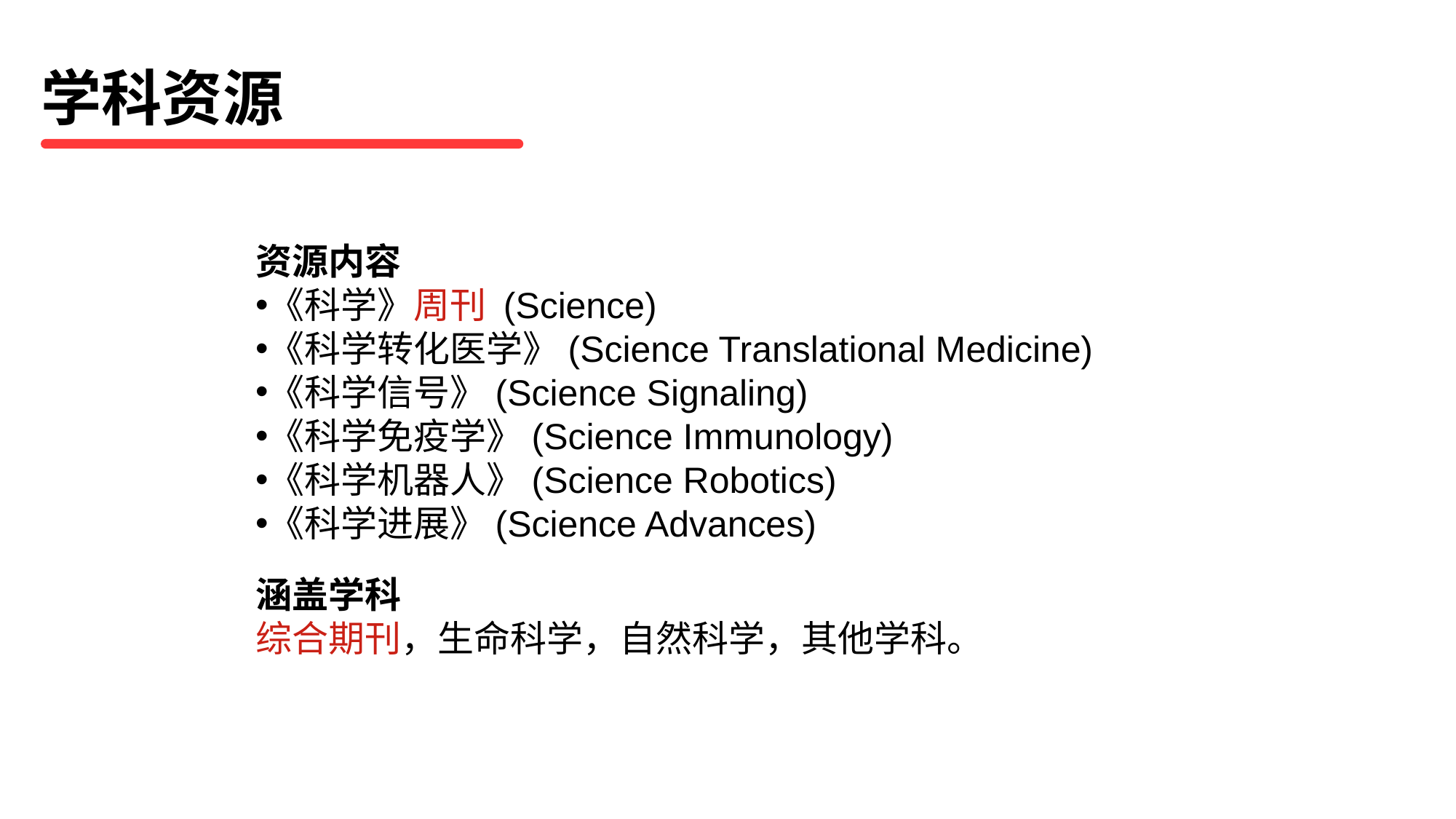

学科资源

资源内容
《科学》周刊 (Science)
《科学转化医学》(Science Translational Medicine)
《科学信号》(Science Signaling)
《科学免疫学》(Science Immunology)
《科学机器人》(Science Robotics)
《科学进展》(Science Advances)
涵盖学科
综合期刊，生命科学，自然科学，其他学科。